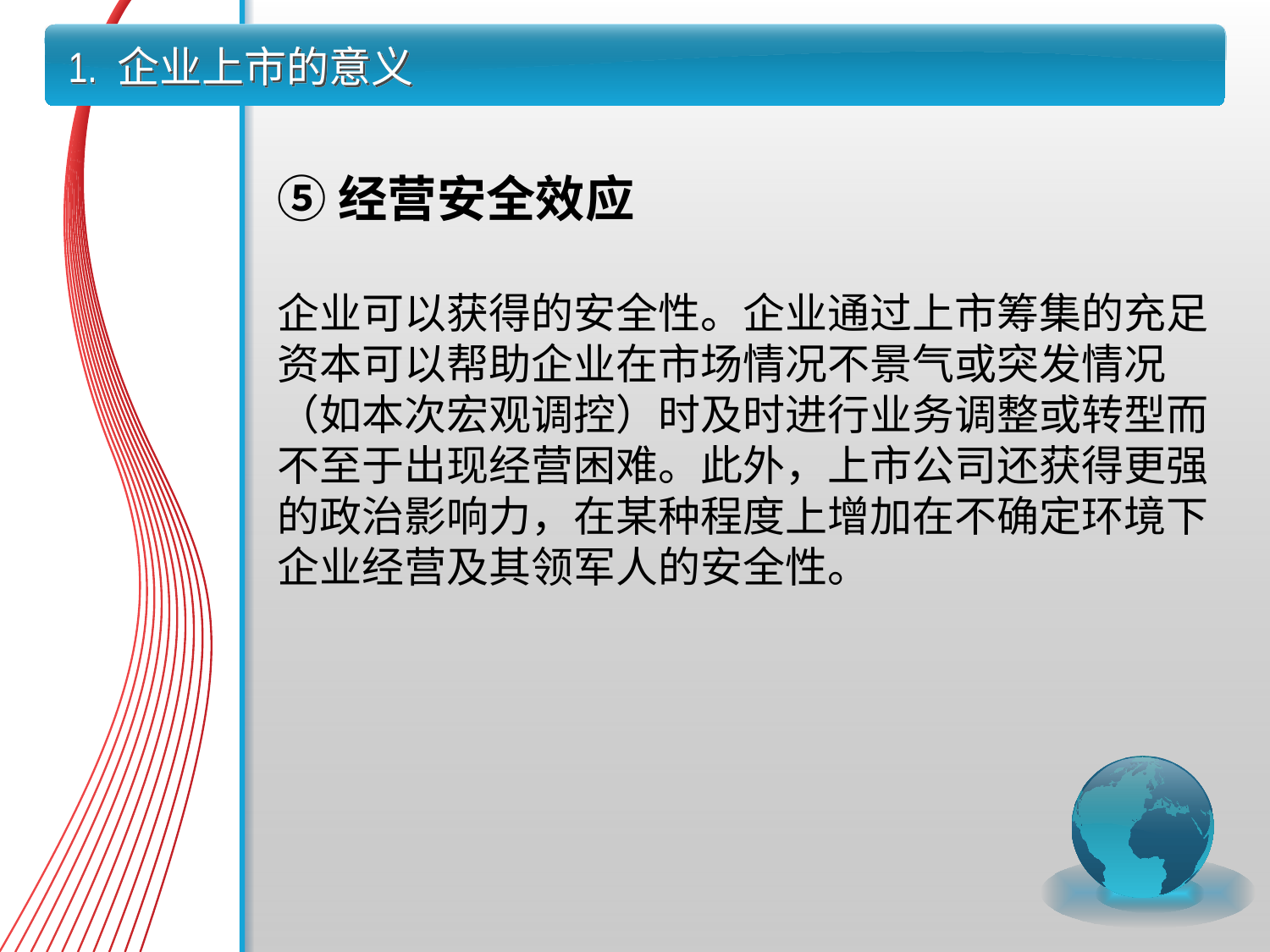

# 1. 企业上市的意义
⑤经营安全效应

企业可以获得的安全性。企业通过上市筹集的充足资本可以帮助企业在市场情况不景气或突发情况（如本次宏观调控）时及时进行业务调整或转型而不至于出现经营困难。此外，上市公司还获得更强的政治影响力，在某种程度上增加在不确定环境下企业经营及其领军人的安全性。